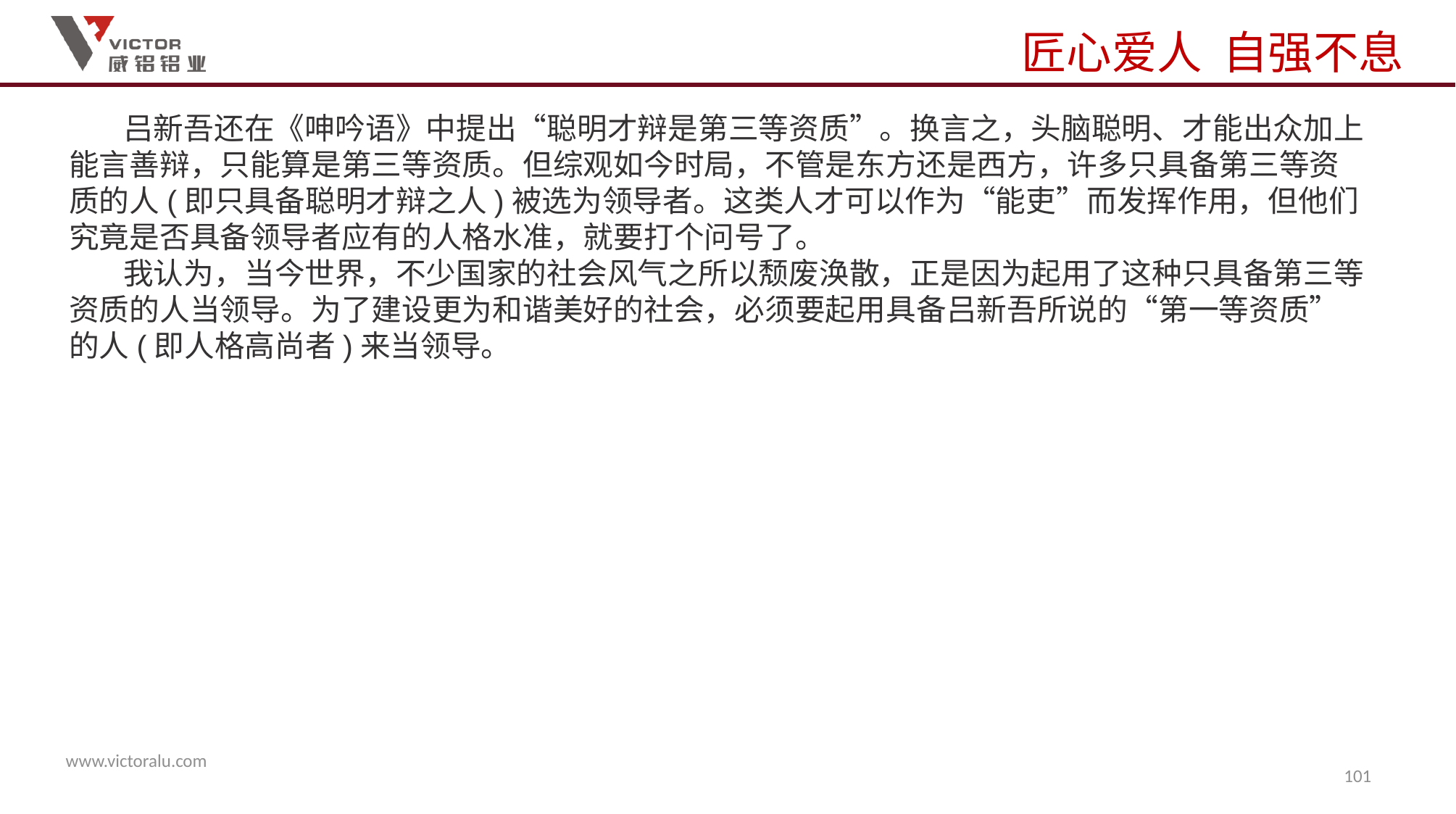

吕新吾还在《呻吟语》中提出“聪明才辩是第三等资质”。换言之，头脑聪明、才能出众加上能言善辩，只能算是第三等资质。但综观如今时局，不管是东方还是西方，许多只具备第三等资质的人(即只具备聪明才辩之人)被选为领导者。这类人才可以作为“能吏”而发挥作用，但他们究竟是否具备领导者应有的人格水准，就要打个问号了。
我认为，当今世界，不少国家的社会风气之所以颓废涣散，正是因为起用了这种只具备第三等资质的人当领导。为了建设更为和谐美好的社会，必须要起用具备吕新吾所说的“第一等资质”的人(即人格高尚者)来当领导。
101